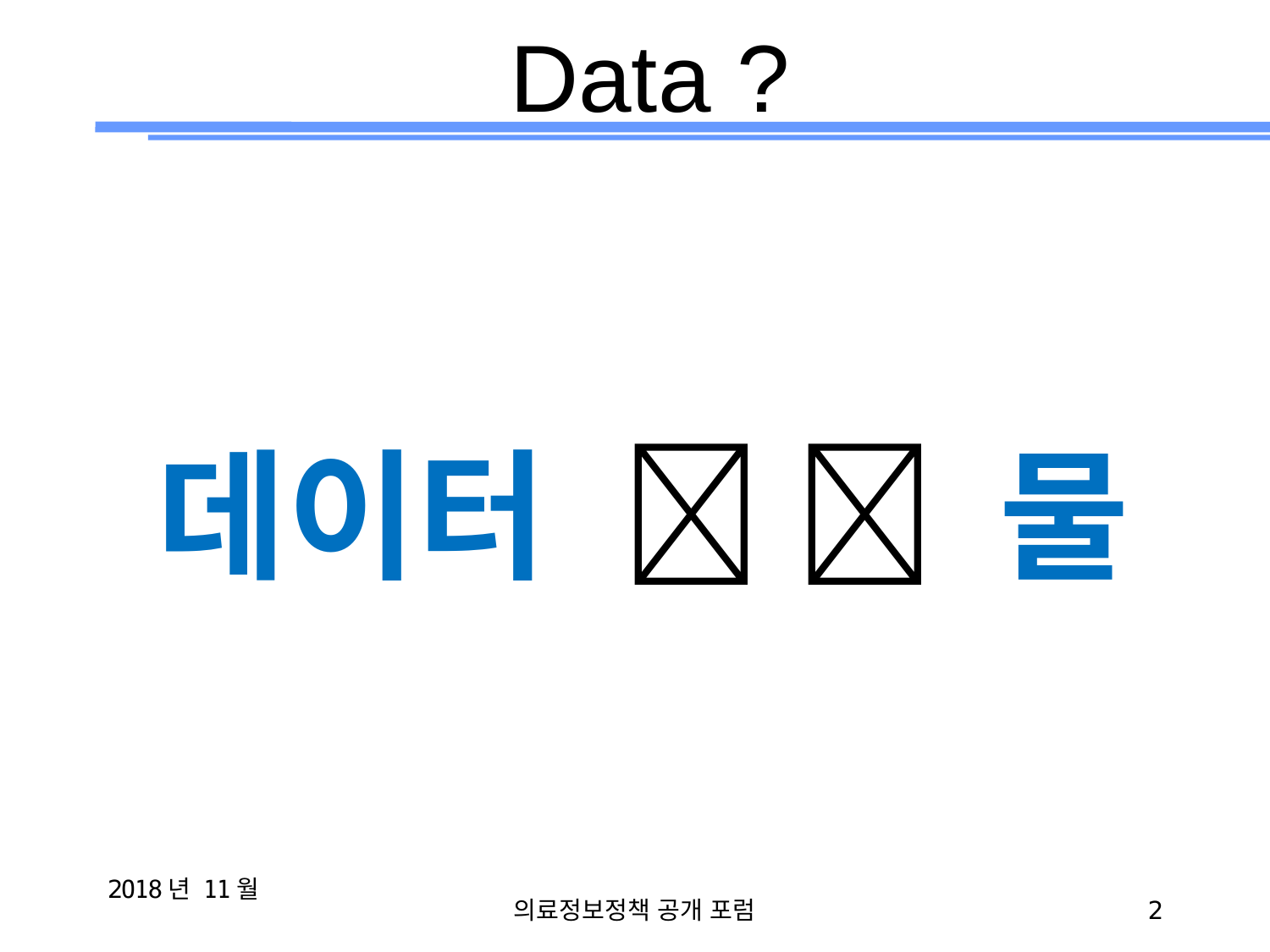

# Data ?
데이터   ≅ ≠  물
2018년 11월
의료정보정책 공개 포럼
2